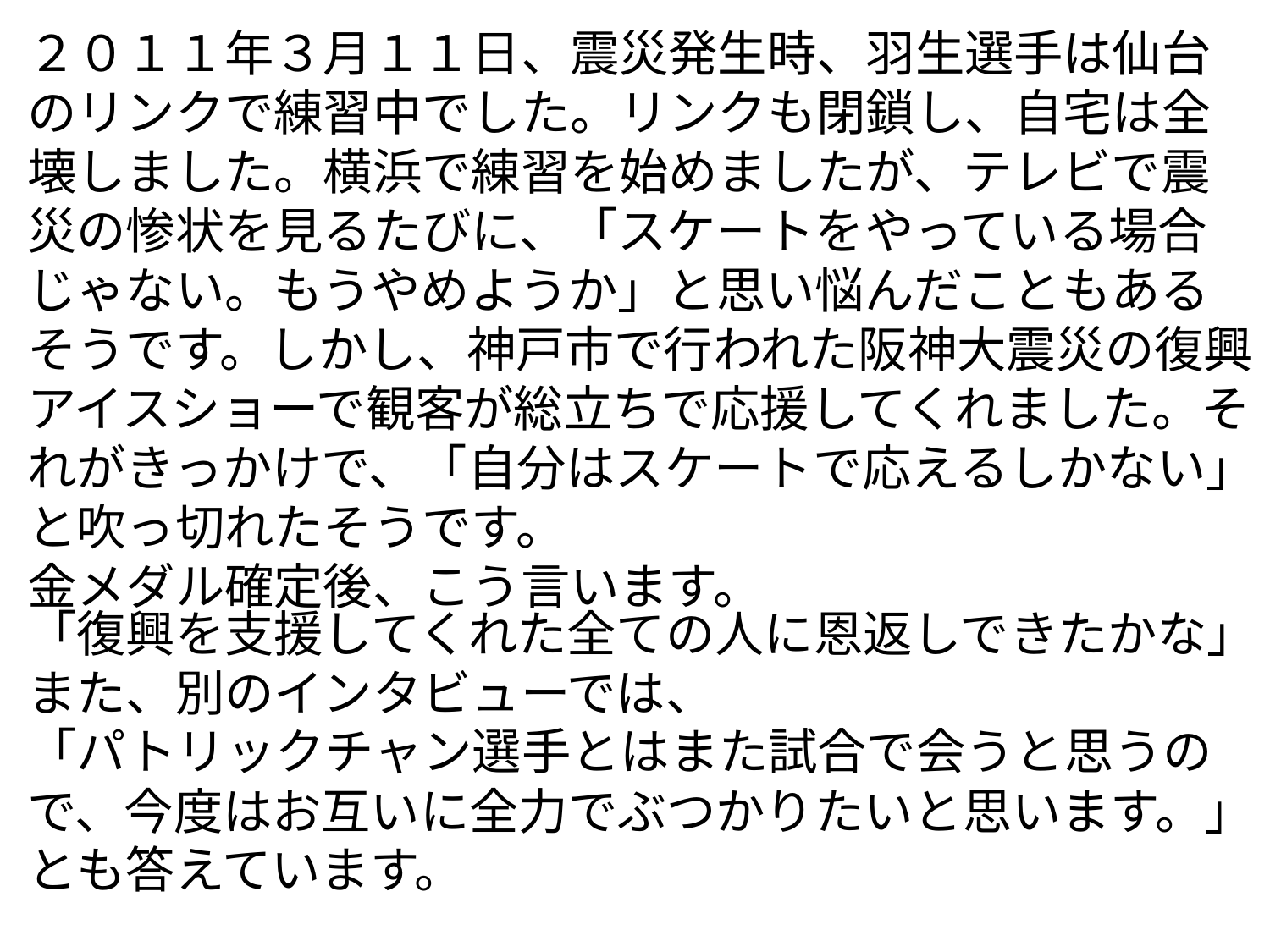

２０１１年３月１１日、震災発生時、羽生選手は仙台のリンクで練習中でした。リンクも閉鎖し、自宅は全壊しました。横浜で練習を始めましたが、テレビで震災の惨状を見るたびに、「スケートをやっている場合じゃない。もうやめようか」と思い悩んだこともあるそうです。しかし、神戸市で行われた阪神大震災の復興アイスショーで観客が総立ちで応援してくれました。それがきっかけで、「自分はスケートで応えるしかない」と吹っ切れたそうです。
金メダル確定後、こう言います。
「復興を支援してくれた全ての人に恩返しできたかな」
また、別のインタビューでは、
「パトリックチャン選手とはまた試合で会うと思うので、今度はお互いに全力でぶつかりたいと思います。」とも答えています。